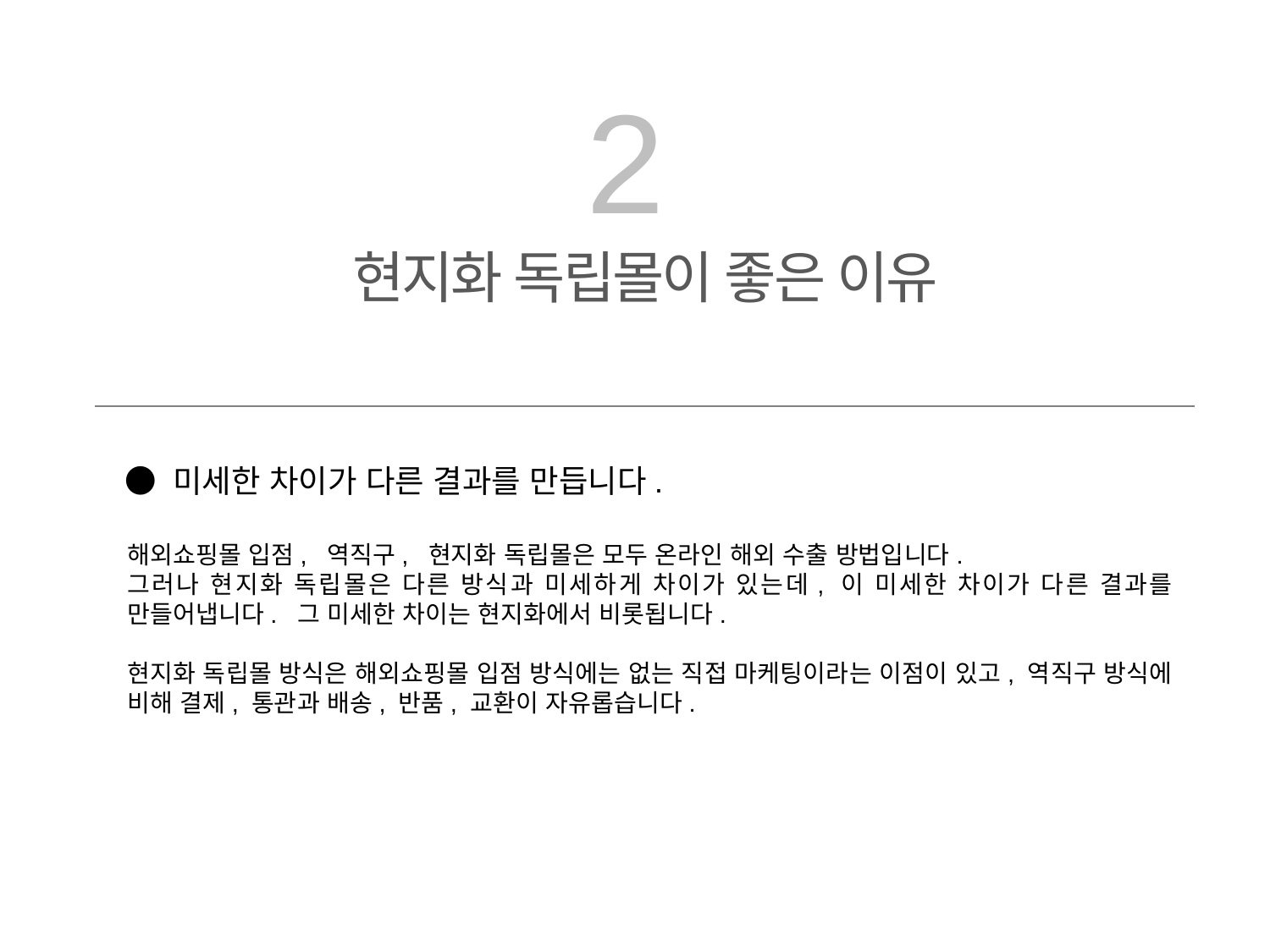

2
현지화 독립몰이 좋은 이유
● 미세한 차이가 다른 결과를 만듭니다.
해외쇼핑몰 입점,  역직구,  현지화 독립몰은 모두 온라인 해외 수출 방법입니다.
그러나 현지화 독립몰은 다른 방식과 미세하게 차이가 있는데, 이 미세한 차이가 다른 결과를 만들어냅니다.  그 미세한 차이는 현지화에서 비롯됩니다.

현지화 독립몰 방식은 해외쇼핑몰 입점 방식에는 없는 직접 마케팅이라는 이점이 있고, 역직구 방식에 비해 결제, 통관과 배송, 반품, 교환이 자유롭습니다.